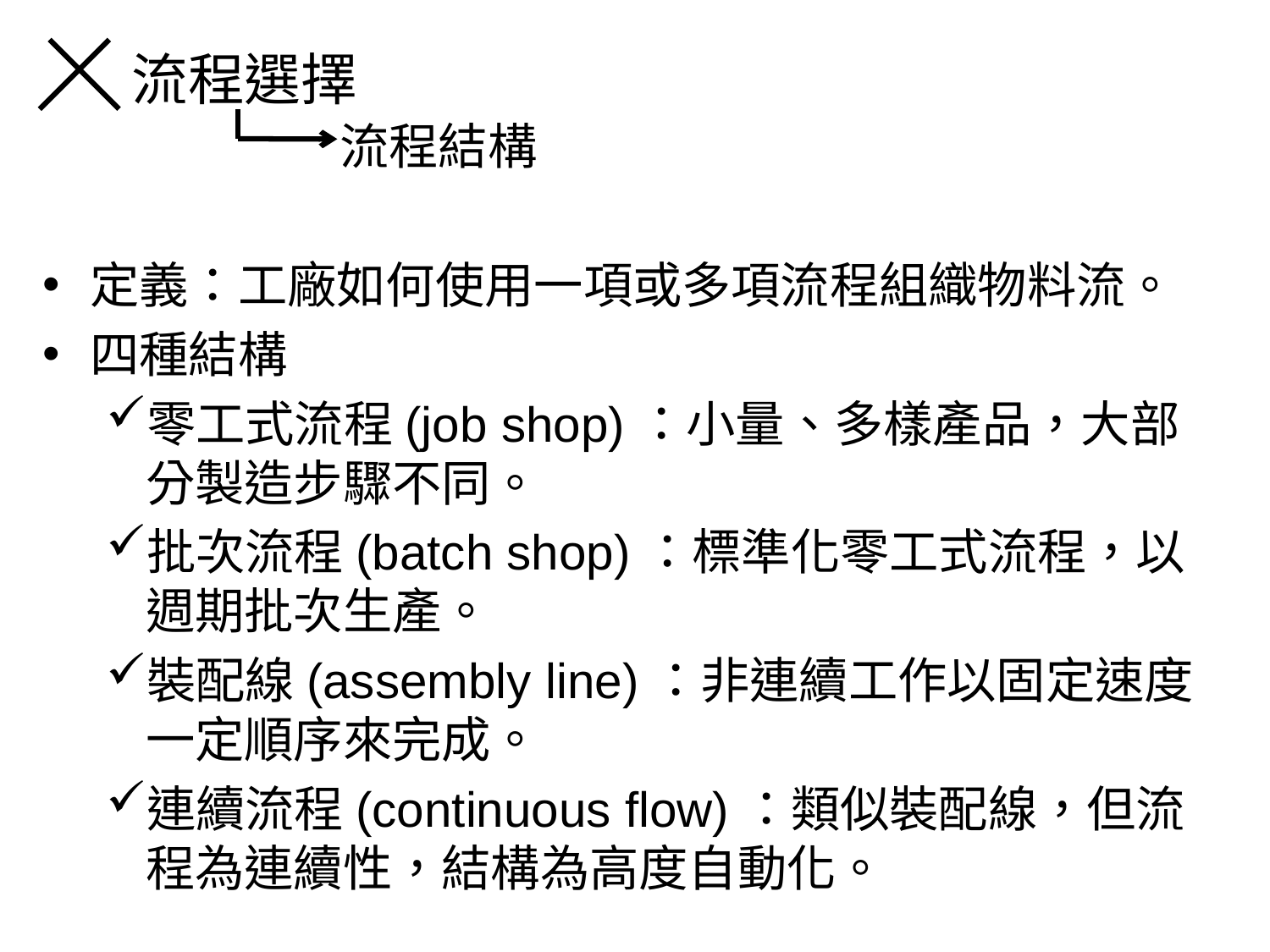

流程選擇
流程結構
定義：工廠如何使用一項或多項流程組織物料流。
四種結構
零工式流程(job shop)：小量、多樣產品，大部分製造步驟不同。
批次流程(batch shop)：標準化零工式流程，以週期批次生產。
裝配線(assembly line)：非連續工作以固定速度一定順序來完成。
連續流程(continuous flow)：類似裝配線，但流程為連續性，結構為高度自動化。